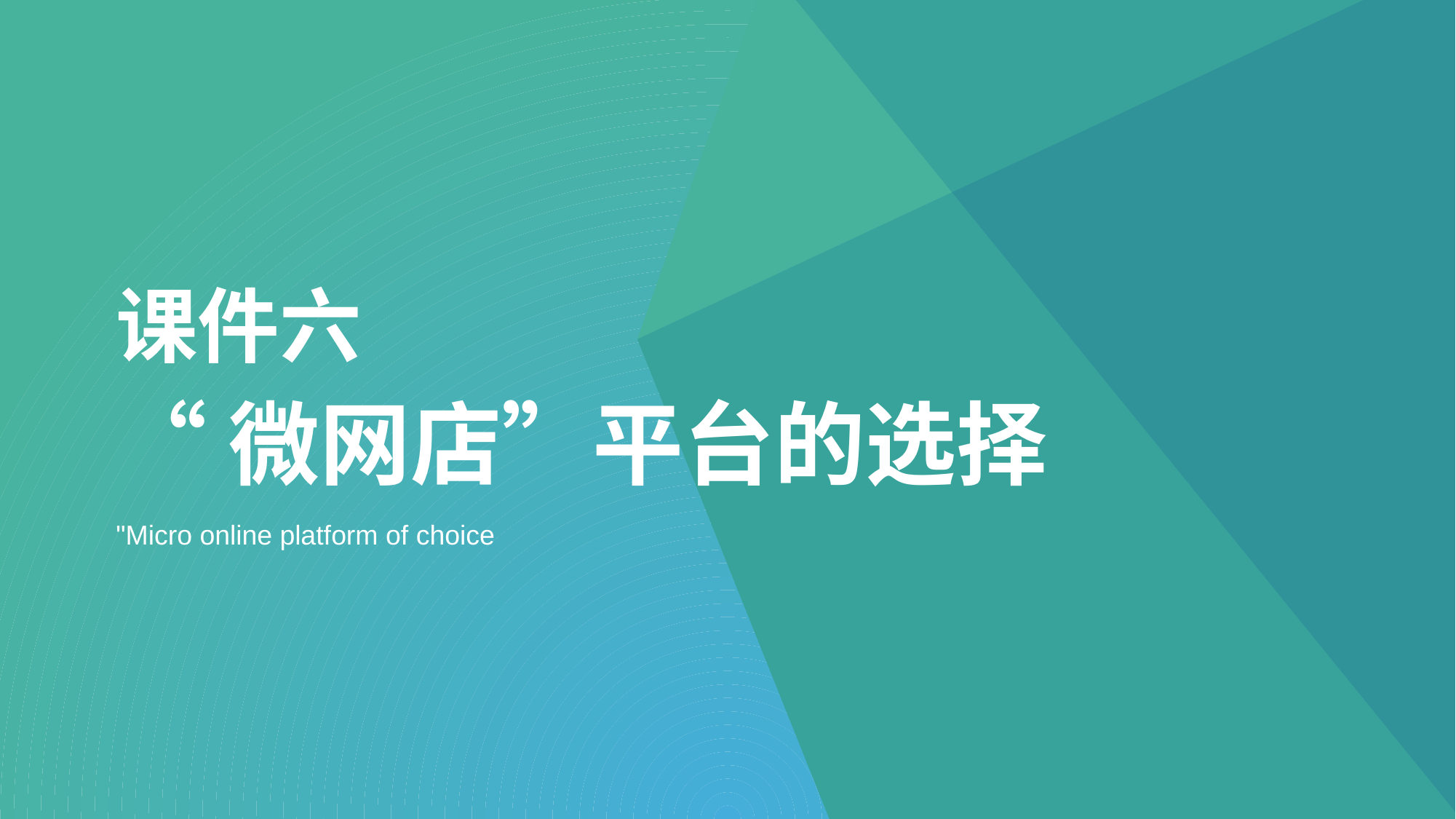

课件六
# “微网店”平台的选择
"Micro online platform of choice